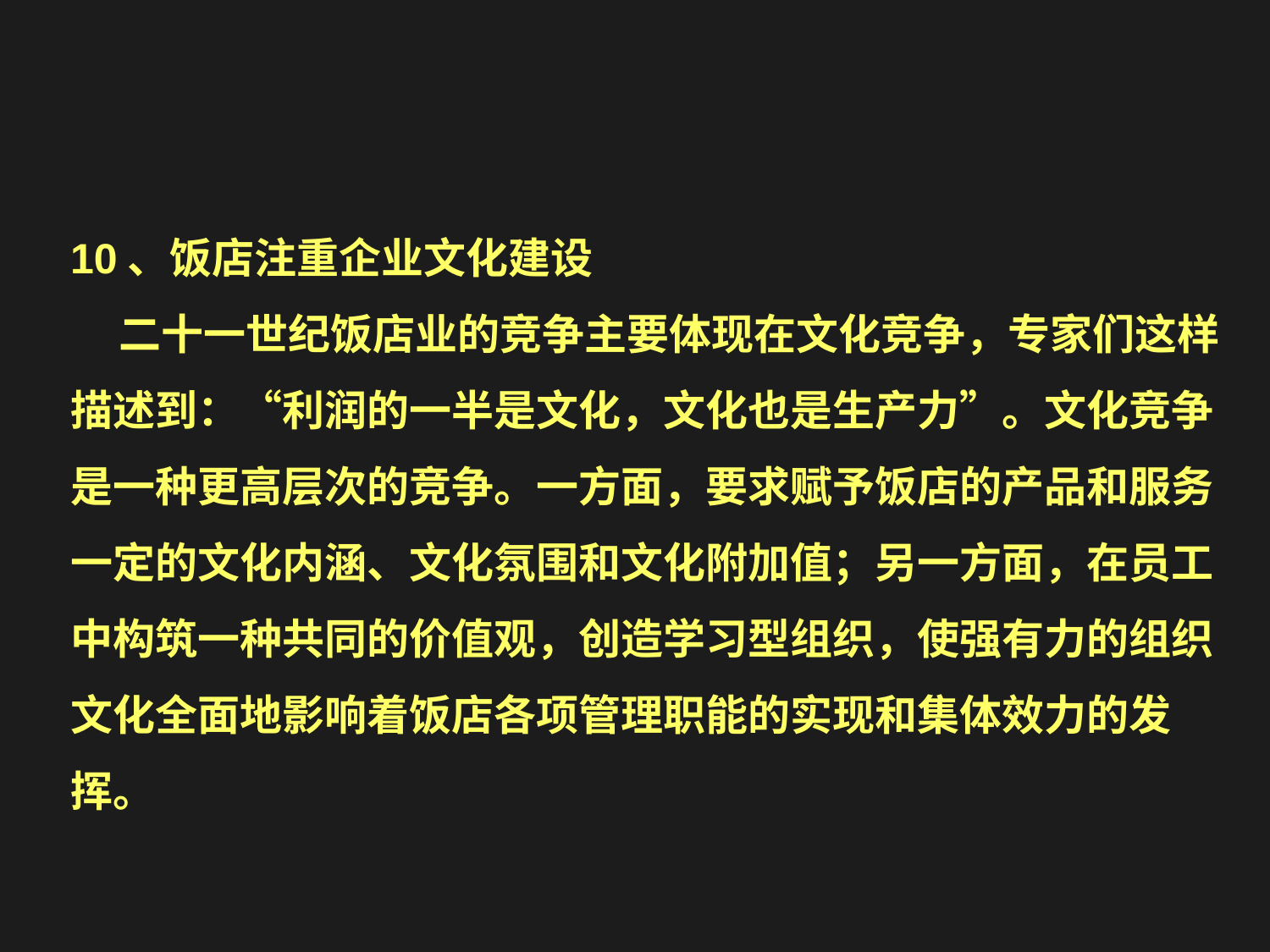

10、饭店注重企业文化建设
    二十一世纪饭店业的竞争主要体现在文化竞争，专家们这样描述到：“利润的一半是文化，文化也是生产力”。文化竞争是一种更高层次的竞争。一方面，要求赋予饭店的产品和服务一定的文化内涵、文化氛围和文化附加值；另一方面，在员工中构筑一种共同的价值观，创造学习型组织，使强有力的组织文化全面地影响着饭店各项管理职能的实现和集体效力的发挥。